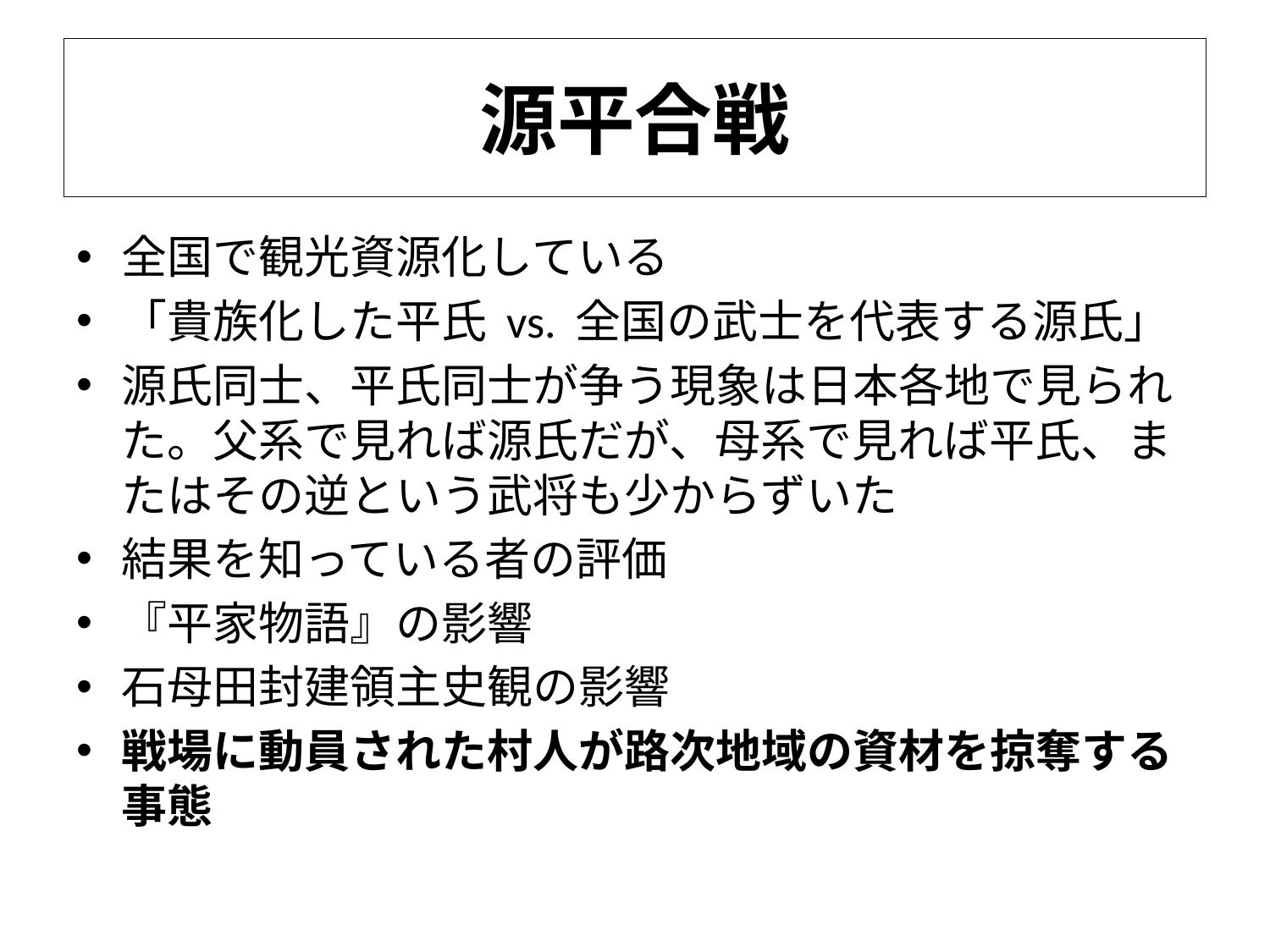

# 源平合戦
全国で観光資源化している
「貴族化した平氏 vs. 全国の武士を代表する源氏」
源氏同士、平氏同士が争う現象は日本各地で見られた。父系で見れば源氏だが、母系で見れば平氏、またはその逆という武将も少からずいた
結果を知っている者の評価
『平家物語』の影響
石母田封建領主史観の影響
戦場に動員された村人が路次地域の資材を掠奪する事態